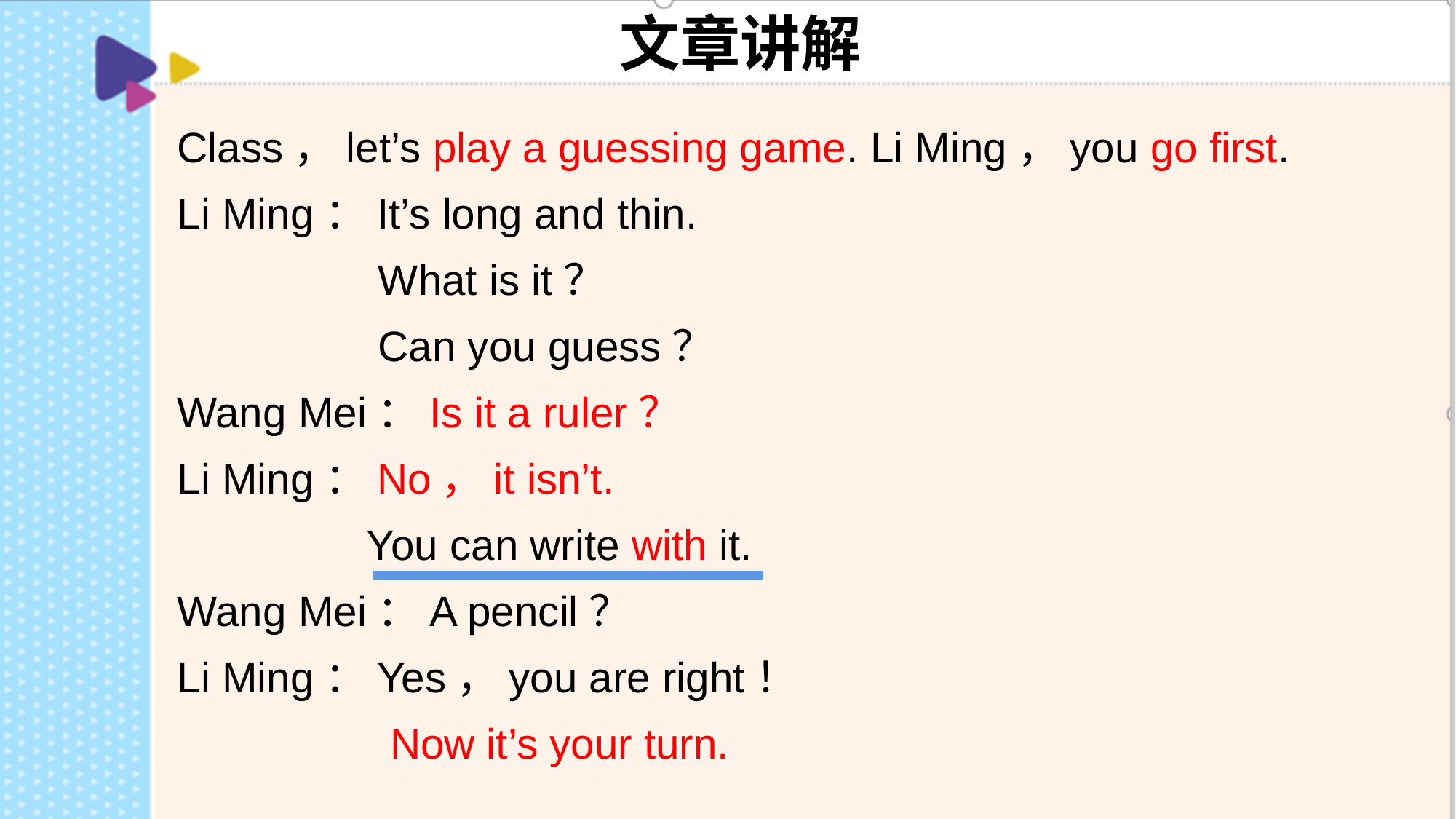

文章讲解
Class，let’s play a guessing game. Li Ming，you go first.
Li Ming：It’s long and thin.
                 What is it？
                 Can you guess？
Wang Mei：Is it a ruler？
Li Ming：No，it isn’t.
                You can write with it.
Wang Mei：A pencil？
Li Ming：Yes，you are right！
                  Now it’s your turn.